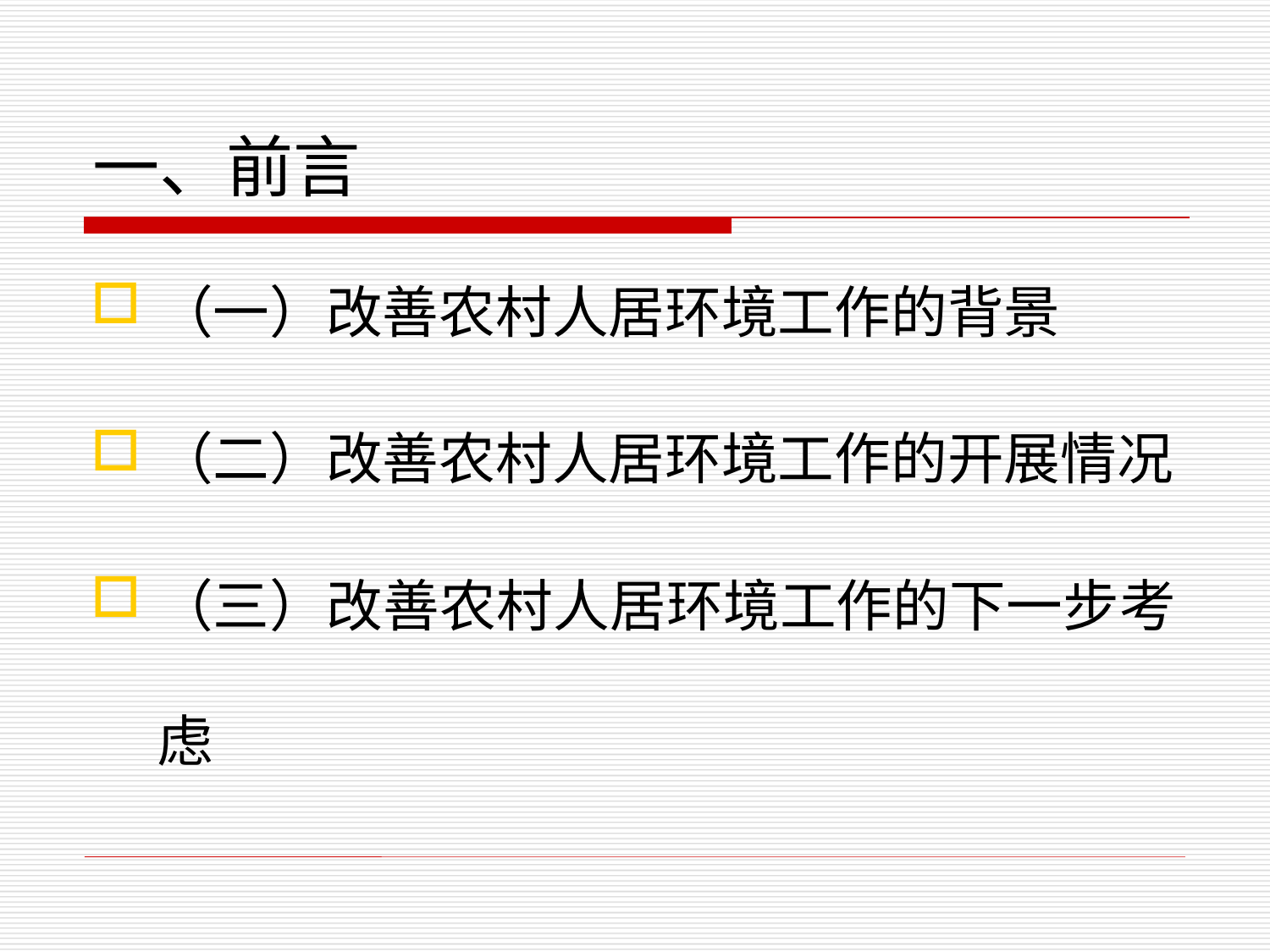

一、前言
（一）改善农村人居环境工作的背景
（二）改善农村人居环境工作的开展情况
（三）改善农村人居环境工作的下一步考虑